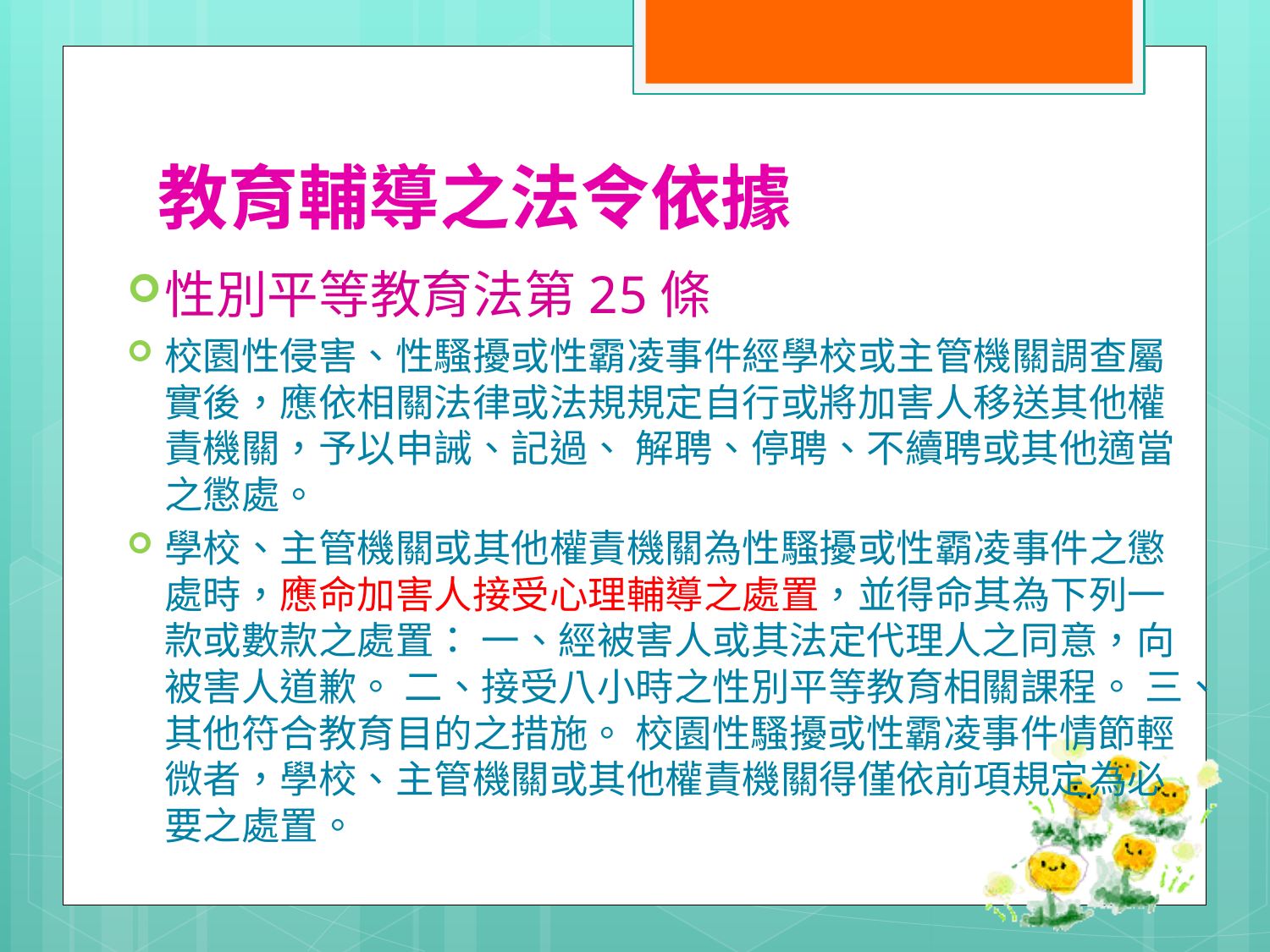

# 教育輔導之法令依據
性別平等教育法第25條
校園性侵害、性騷擾或性霸凌事件經學校或主管機關調查屬實後，應依相關法律或法規規定自行或將加害人移送其他權責機關，予以申誡、記過、 解聘、停聘、不續聘或其他適當之懲處。
學校、主管機關或其他權責機關為性騷擾或性霸凌事件之懲處時，應命加害人接受心理輔導之處置，並得命其為下列一款或數款之處置： 一、經被害人或其法定代理人之同意，向被害人道歉。 二、接受八小時之性別平等教育相關課程。 三、其他符合教育目的之措施。 校園性騷擾或性霸凌事件情節輕微者，學校、主管機關或其他權責機關得僅依前項規定為必要之處置。